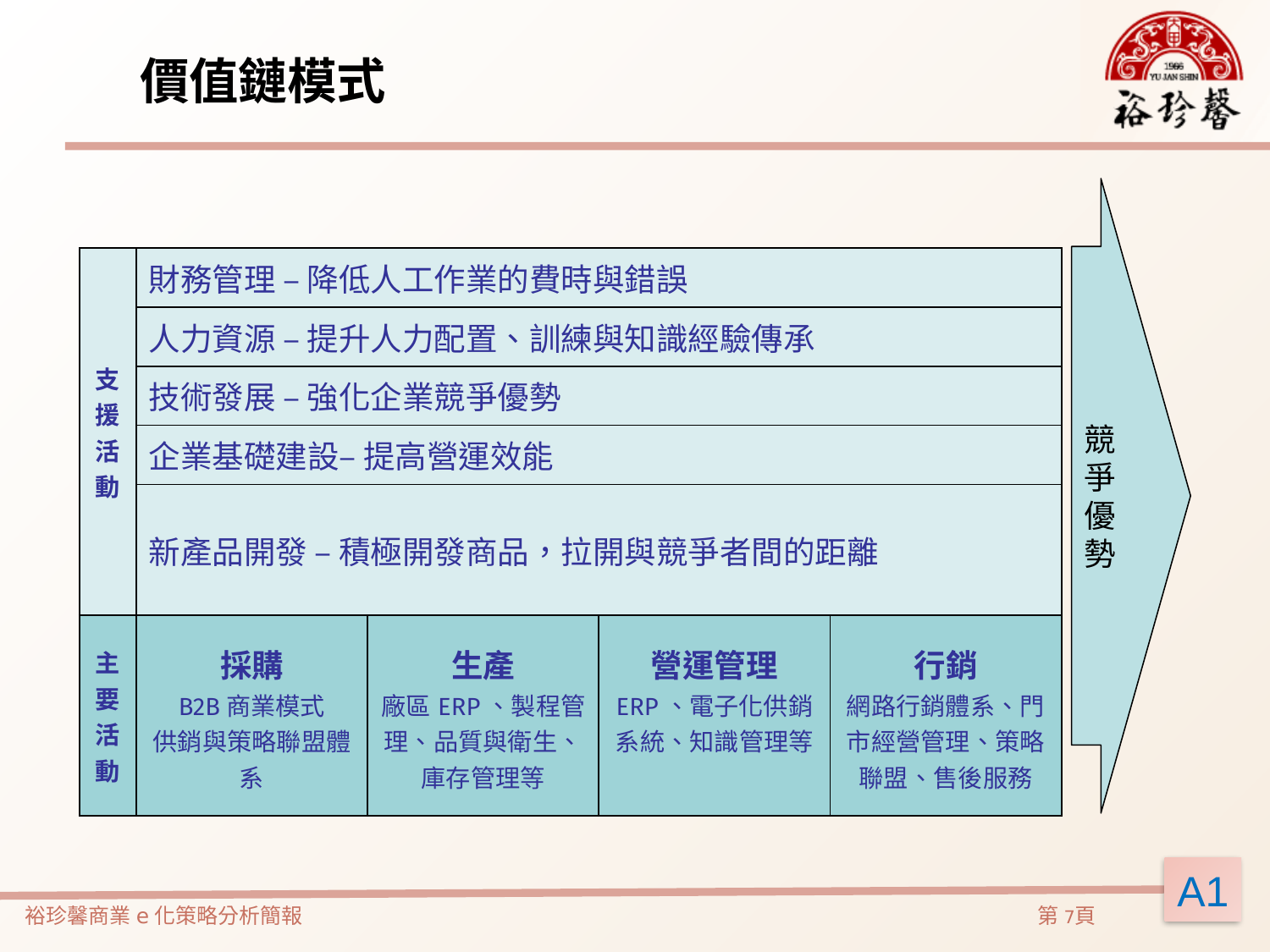

價值鏈模式
競爭優勢
| 支援活動 | 財務管理 – 降低人工作業的費時與錯誤 |  |  |  |
| --- | --- | --- | --- | --- |
|  | 人力資源 – 提升人力配置、訓練與知識經驗傳承 |  |  |  |
|  | 技術發展 – 強化企業競爭優勢 |  |  |  |
|  | 企業基礎建設– 提高營運效能 |  |  |  |
|  | 新產品開發 – 積極開發商品，拉開與競爭者間的距離 |  |  |  |
| 主要活動 | 採購 B2B商業模式 供銷與策略聯盟體系 | 生產 廠區ERP、製程管理、品質與衛生、庫存管理等 | 營運管理 ERP、電子化供銷系統、知識管理等 | 行銷 網路行銷體系、門市經營管理、策略聯盟、售後服務 |
A1